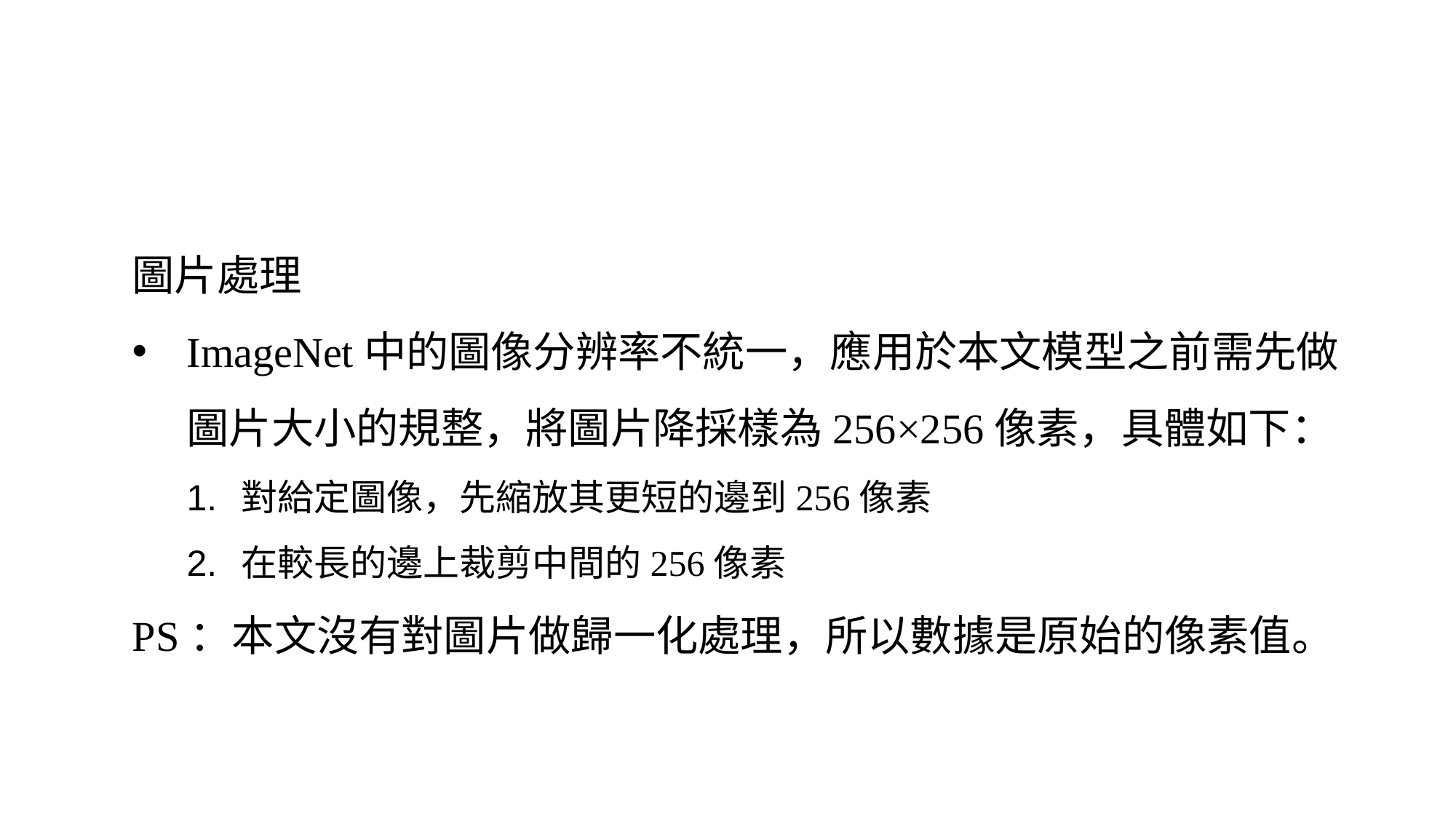

#
圖片處理
ImageNet中的圖像分辨率不統一，應用於本文模型之前需先做圖片大小的規整，將圖片降採樣為256×256像素，具體如下：
對給定圖像，先縮放其更短的邊到256像素
在較長的邊上裁剪中間的256像素
PS：本文沒有對圖片做歸一化處理，所以數據是原始的像素值。